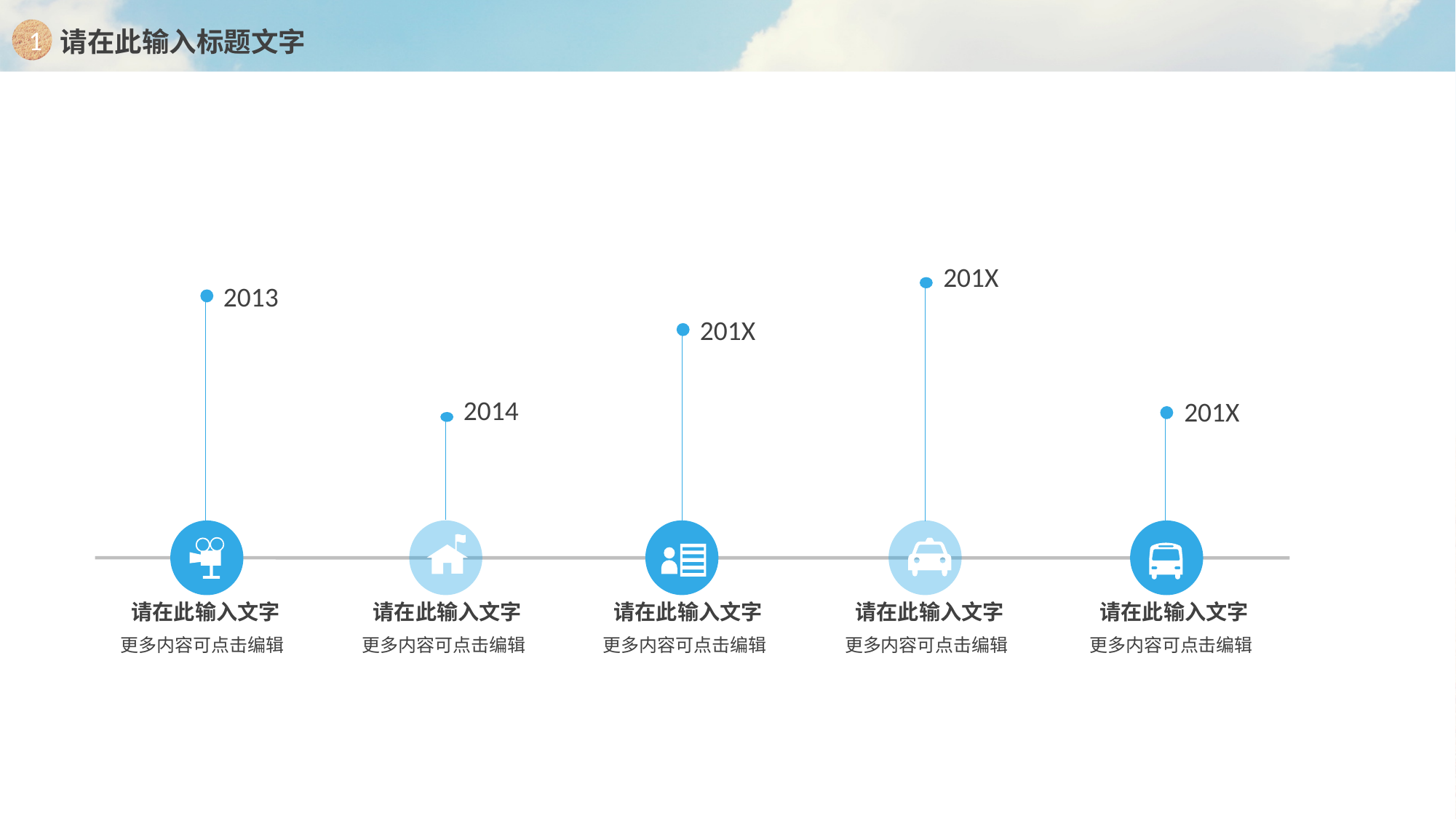

1
请在此输入标题文字
201X
2013

201X

2014
201X

请在此输入文字
请在此输入文字
请在此输入文字
请在此输入文字
请在此输入文字
更多内容可点击编辑
更多内容可点击编辑
更多内容可点击编辑
更多内容可点击编辑
更多内容可点击编辑